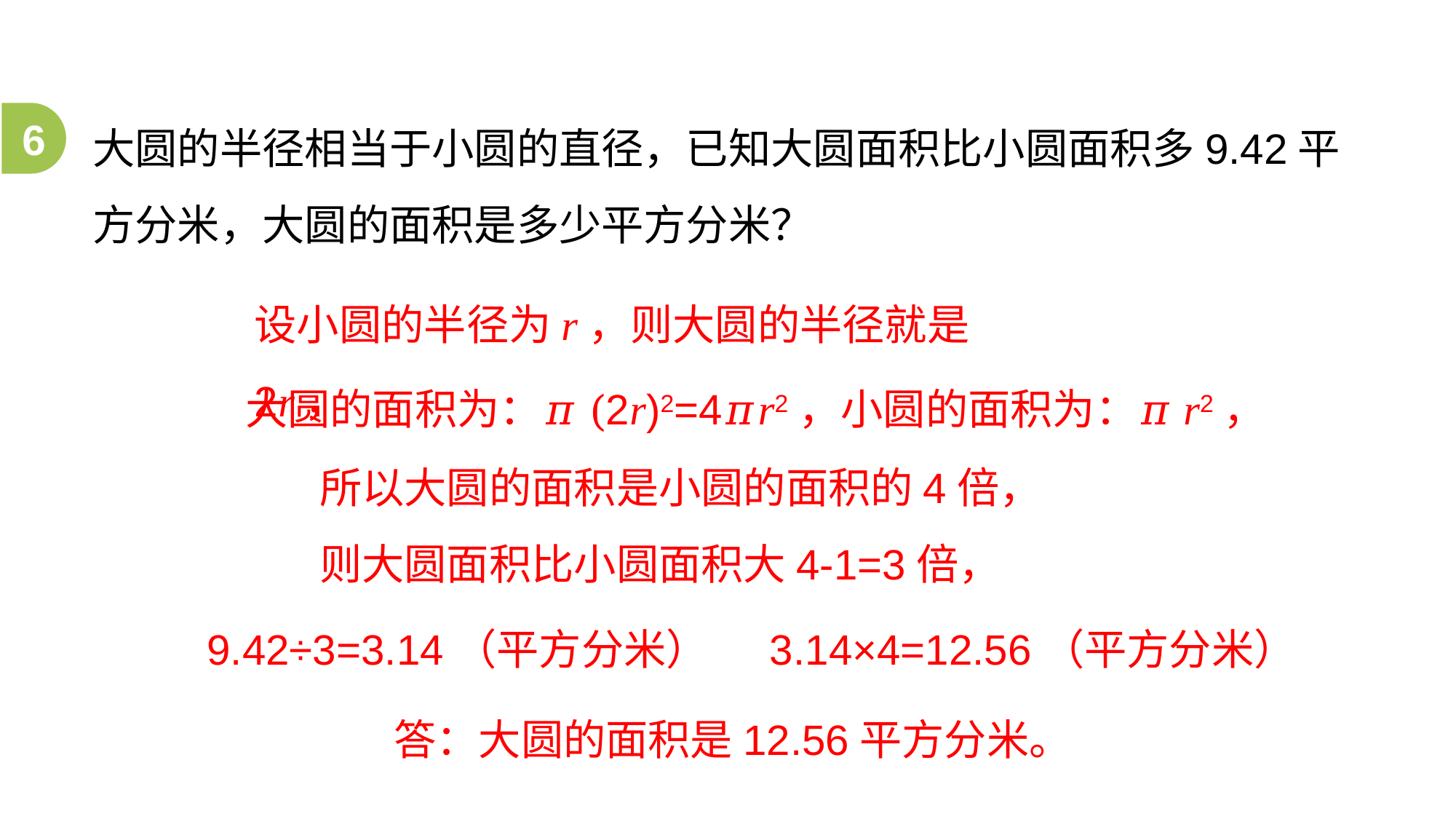

大圆的半径相当于小圆的直径，已知大圆面积比小圆面积多9.42平方分米，大圆的面积是多少平方分米？
6
设小圆的半径为r，则大圆的半径就是2r，
大圆的面积为：𝜋(2r)2=4𝜋r2，小圆的面积为：𝜋r2，
所以大圆的面积是小圆的面积的4倍，则大圆面积比小圆面积大4-1=3倍，
9.42÷3=3.14（平方分米）
3.14×4=12.56（平方分米）
答：大圆的面积是12.56平方分米。